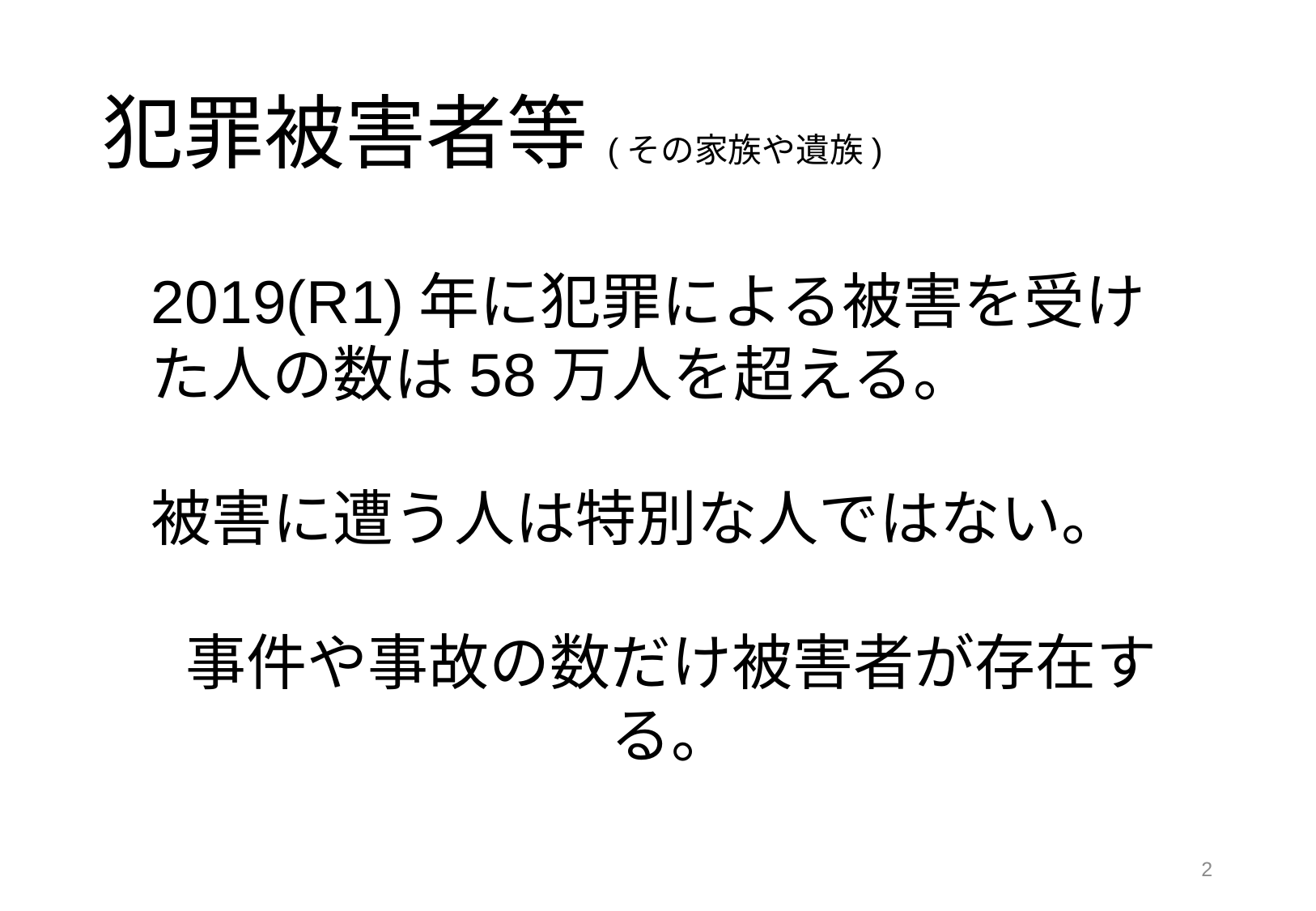

# 犯罪被害者等(その家族や遺族)
2019(R1)年に犯罪による被害を受けた人の数は58万人を超える。

被害に遭う人は特別な人ではない。

事件や事故の数だけ被害者が存在する。

2